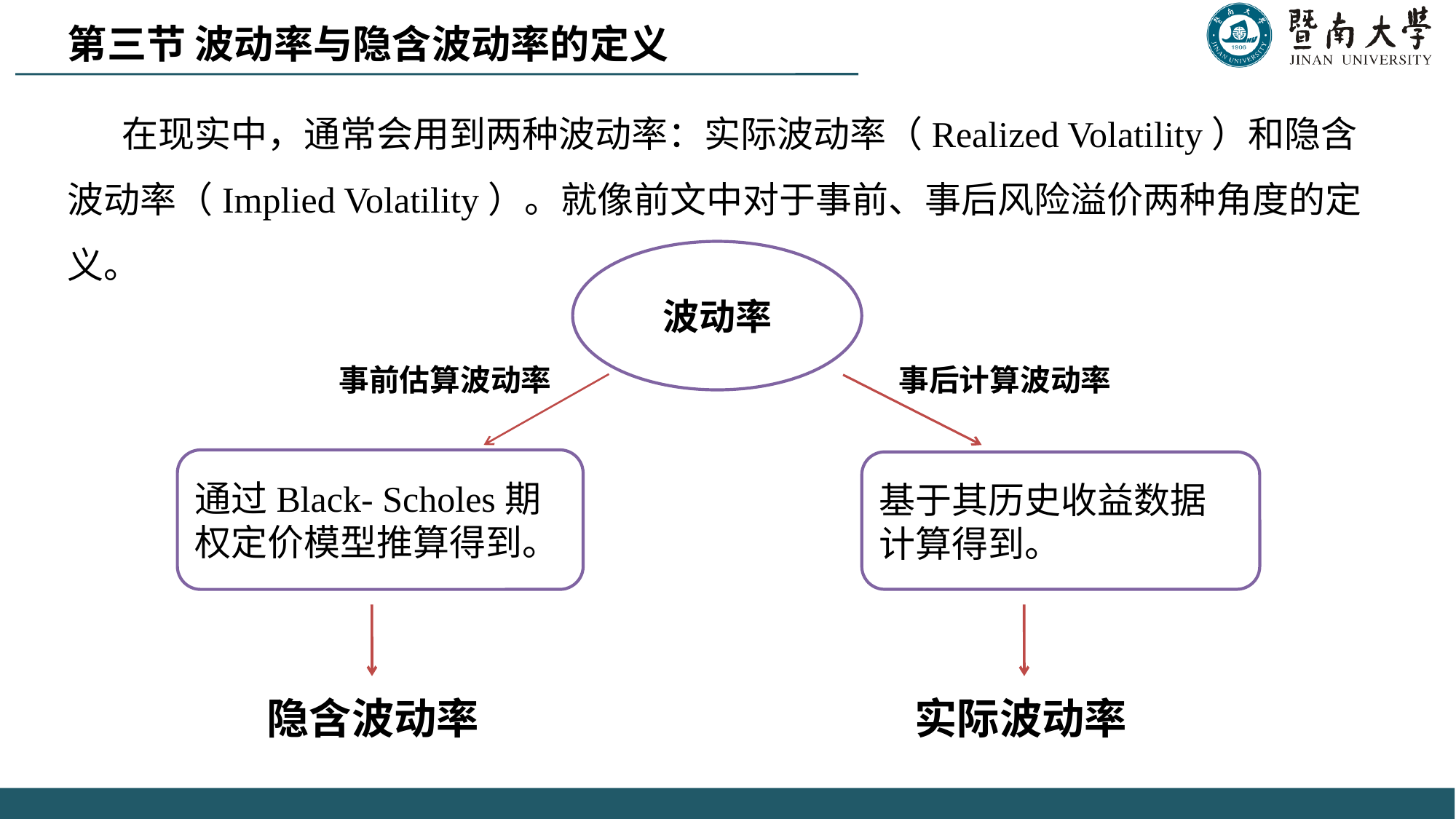

第三节 波动率与隐含波动率的定义
       在现实中，通常会用到两种波动率：实际波动率（Realized Volatility）和隐含波动率（Implied Volatility）。就像前文中对于事前、事后风险溢价两种角度的定义。

波动率
事前估算波动率
事后计算波动率
通过Black- Scholes期权定价模型推算得到。
基于其历史收益数据计算得到。
隐含波动率
实际波动率